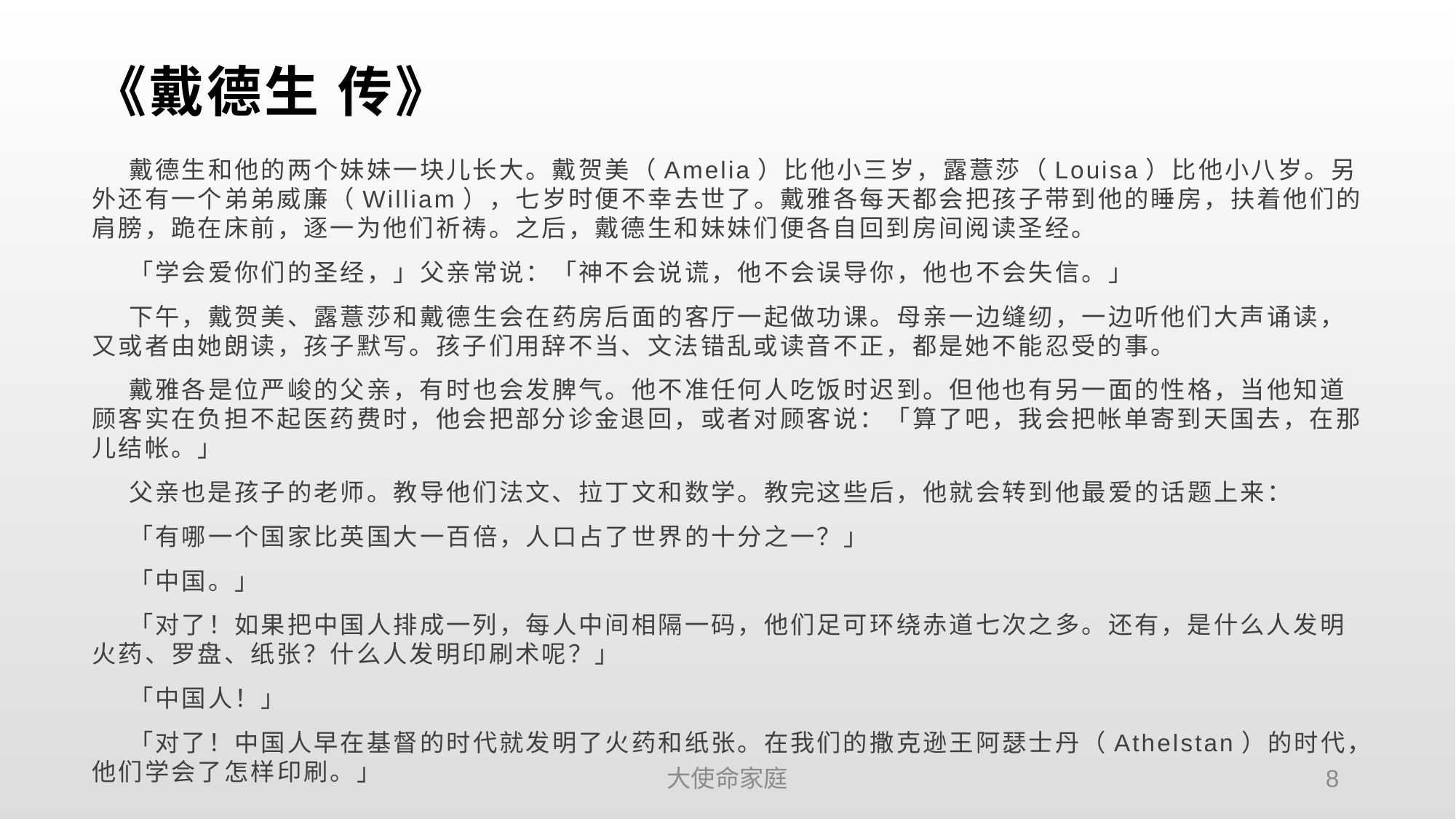

# 《戴德生 传》
    戴德生和他的两个妹妹一块儿长大。戴贺美（Amelia）比他小三岁，露薏莎（Louisa）比他小八岁。另外还有一个弟弟威廉（William），七岁时便不幸去世了。戴雅各每天都会把孩子带到他的睡房，扶着他们的肩膀，跪在床前，逐一为他们祈祷。之后，戴德生和妹妹们便各自回到房间阅读圣经。
    「学会爱你们的圣经，」父亲常说：「神不会说谎，他不会误导你，他也不会失信。」
    下午，戴贺美、露薏莎和戴德生会在药房后面的客厅一起做功课。母亲一边缝纫，一边听他们大声诵读，又或者由她朗读，孩子默写。孩子们用辞不当、文法错乱或读音不正，都是她不能忍受的事。
    戴雅各是位严峻的父亲，有时也会发脾气。他不准任何人吃饭时迟到。但他也有另一面的性格，当他知道顾客实在负担不起医药费时，他会把部分诊金退回，或者对顾客说：「算了吧，我会把帐单寄到天国去，在那儿结帐。」
    父亲也是孩子的老师。教导他们法文、拉丁文和数学。教完这些后，他就会转到他最爱的话题上来：
    「有哪一个国家比英国大一百倍，人口占了世界的十分之一？」
    「中国。」
    「对了！如果把中国人排成一列，每人中间相隔一码，他们足可环绕赤道七次之多。还有，是什么人发明火药、罗盘、纸张？什么人发明印刷术呢？」
    「中国人！」
    「对了！中国人早在基督的时代就发明了火药和纸张。在我们的撒克逊王阿瑟士丹（Athelstan）的时代，他们学会了怎样印刷。」

大使命家庭
8